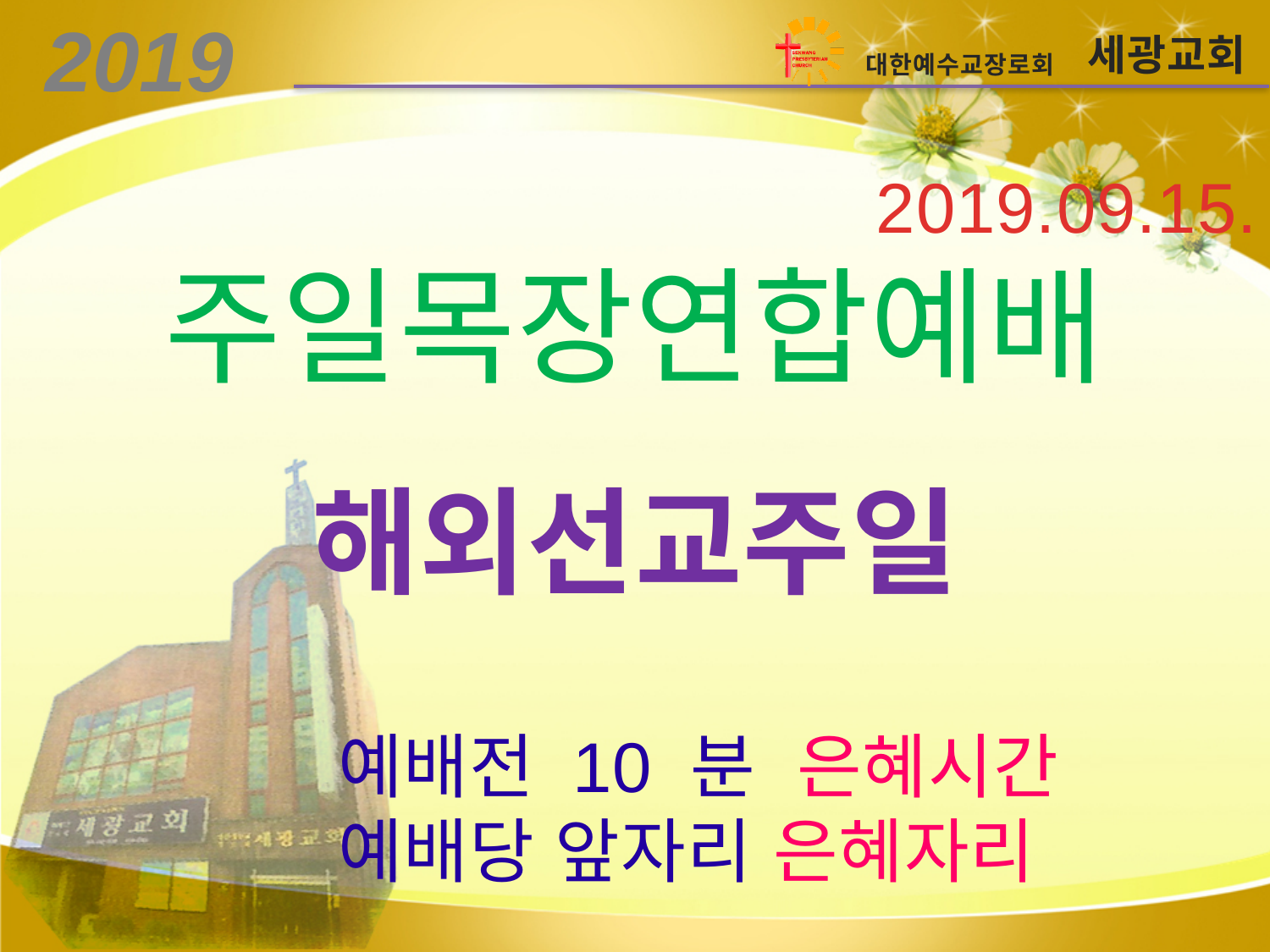

2019.09.15.
주일목장연합예배
해외선교주일
               예배전 10 분  은혜시간
               예배당 앞자리 은혜자리